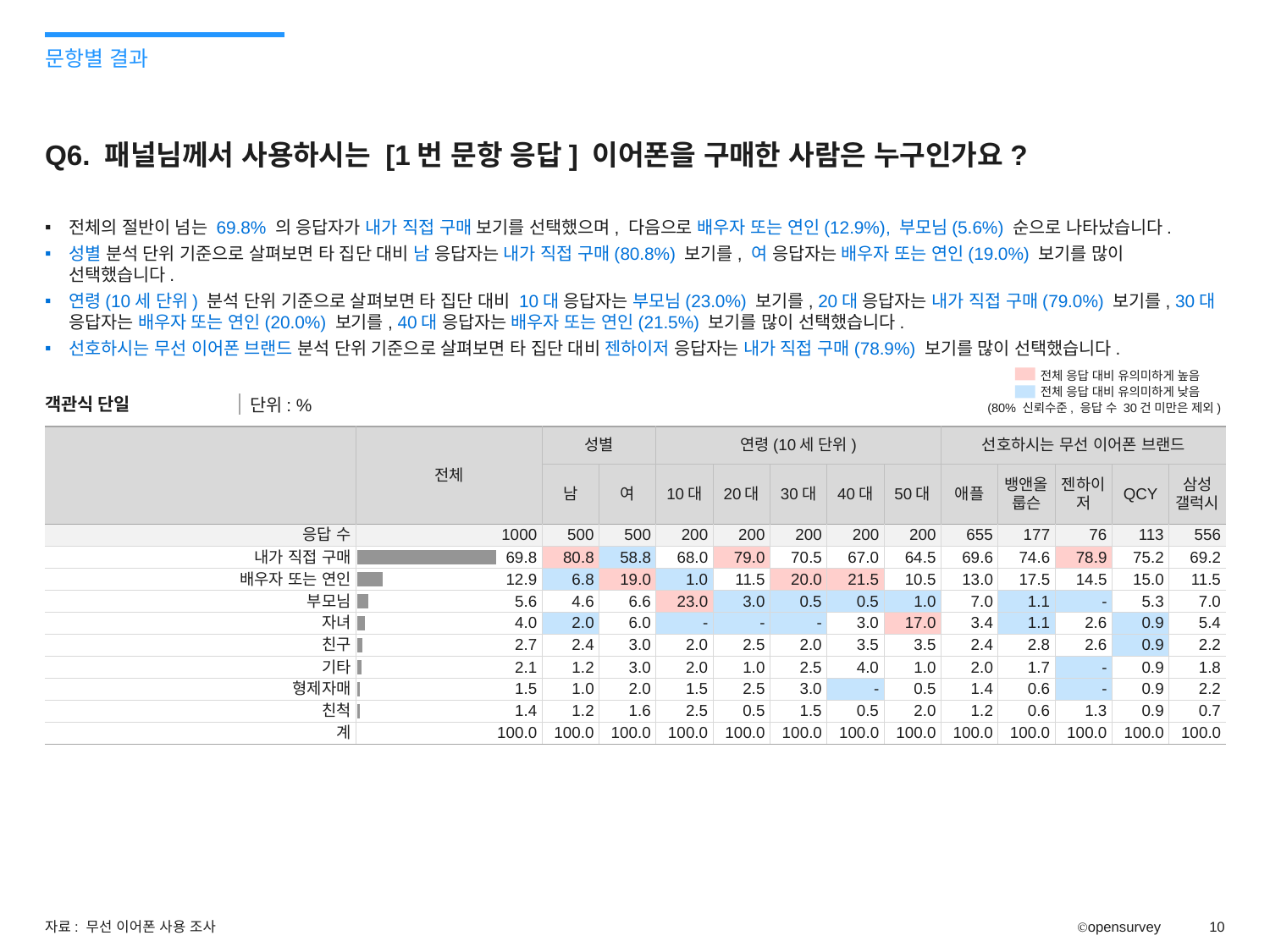

문항별 결과
# Q6. 패널님께서 사용하시는 [1번 문항 응답] 이어폰을 구매한 사람은 누구인가요?
전체의 절반이 넘는 69.8% 의 응답자가 내가 직접 구매 보기를 선택했으며, 다음으로 배우자 또는 연인(12.9%), 부모님(5.6%) 순으로 나타났습니다.
성별 분석 단위 기준으로 살펴보면 타 집단 대비 남 응답자는 내가 직접 구매(80.8%) 보기를, 여 응답자는 배우자 또는 연인(19.0%) 보기를 많이 선택했습니다.
연령(10세 단위) 분석 단위 기준으로 살펴보면 타 집단 대비 10대 응답자는 부모님(23.0%) 보기를, 20대 응답자는 내가 직접 구매(79.0%) 보기를, 30대 응답자는 배우자 또는 연인(20.0%) 보기를, 40대 응답자는 배우자 또는 연인(21.5%) 보기를 많이 선택했습니다.
선호하시는 무선 이어폰 브랜드 분석 단위 기준으로 살펴보면 타 집단 대비 젠하이저 응답자는 내가 직접 구매(78.9%) 보기를 많이 선택했습니다.
H
전체 응답 대비 유의미하게 높음
전체 응답 대비 유의미하게 낮음
L
객관식 단일
단위: %
(80% 신뢰수준, 응답 수 30건 미만은 제외)
|  | 전체 | 성별 |  | 연령(10세 단위) |  |  |  |  | 선호하시는 무선 이어폰 브랜드 |  |  |  |  |
| --- | --- | --- | --- | --- | --- | --- | --- | --- | --- | --- | --- | --- | --- |
|  |  | 남 | 여 | 10대 | 20대 | 30대 | 40대 | 50대 | 애플 | 뱅앤올룹슨 | 젠하이저 | QCY | 삼성 갤럭시 |
| 응답 수 | 1000 | 500 | 500 | 200 | 200 | 200 | 200 | 200 | 655 | 177 | 76 | 113 | 556 |
| 내가 직접 구매 | 69.8 | 80.8 | 58.8 | 68.0 | 79.0 | 70.5 | 67.0 | 64.5 | 69.6 | 74.6 | 78.9 | 75.2 | 69.2 |
| 배우자 또는 연인 | 12.9 | 6.8 | 19.0 | 1.0 | 11.5 | 20.0 | 21.5 | 10.5 | 13.0 | 17.5 | 14.5 | 15.0 | 11.5 |
| 부모님 | 5.6 | 4.6 | 6.6 | 23.0 | 3.0 | 0.5 | 0.5 | 1.0 | 7.0 | 1.1 | - | 5.3 | 7.0 |
| 자녀 | 4.0 | 2.0 | 6.0 | - | - | - | 3.0 | 17.0 | 3.4 | 1.1 | 2.6 | 0.9 | 5.4 |
| 친구 | 2.7 | 2.4 | 3.0 | 2.0 | 2.5 | 2.0 | 3.5 | 3.5 | 2.4 | 2.8 | 2.6 | 0.9 | 2.2 |
| 기타 | 2.1 | 1.2 | 3.0 | 2.0 | 1.0 | 2.5 | 4.0 | 1.0 | 2.0 | 1.7 | - | 0.9 | 1.8 |
| 형제자매 | 1.5 | 1.0 | 2.0 | 1.5 | 2.5 | 3.0 | - | 0.5 | 1.4 | 0.6 | - | 0.9 | 2.2 |
| 친척 | 1.4 | 1.2 | 1.6 | 2.5 | 0.5 | 1.5 | 0.5 | 2.0 | 1.2 | 0.6 | 1.3 | 0.9 | 0.7 |
| 계 | 100.0 | 100.0 | 100.0 | 100.0 | 100.0 | 100.0 | 100.0 | 100.0 | 100.0 | 100.0 | 100.0 | 100.0 | 100.0 |

### Chart

| Category | 69.8 |
|---|---|
자료: 무선 이어폰 사용 조사
Ⓒopensurvey
10